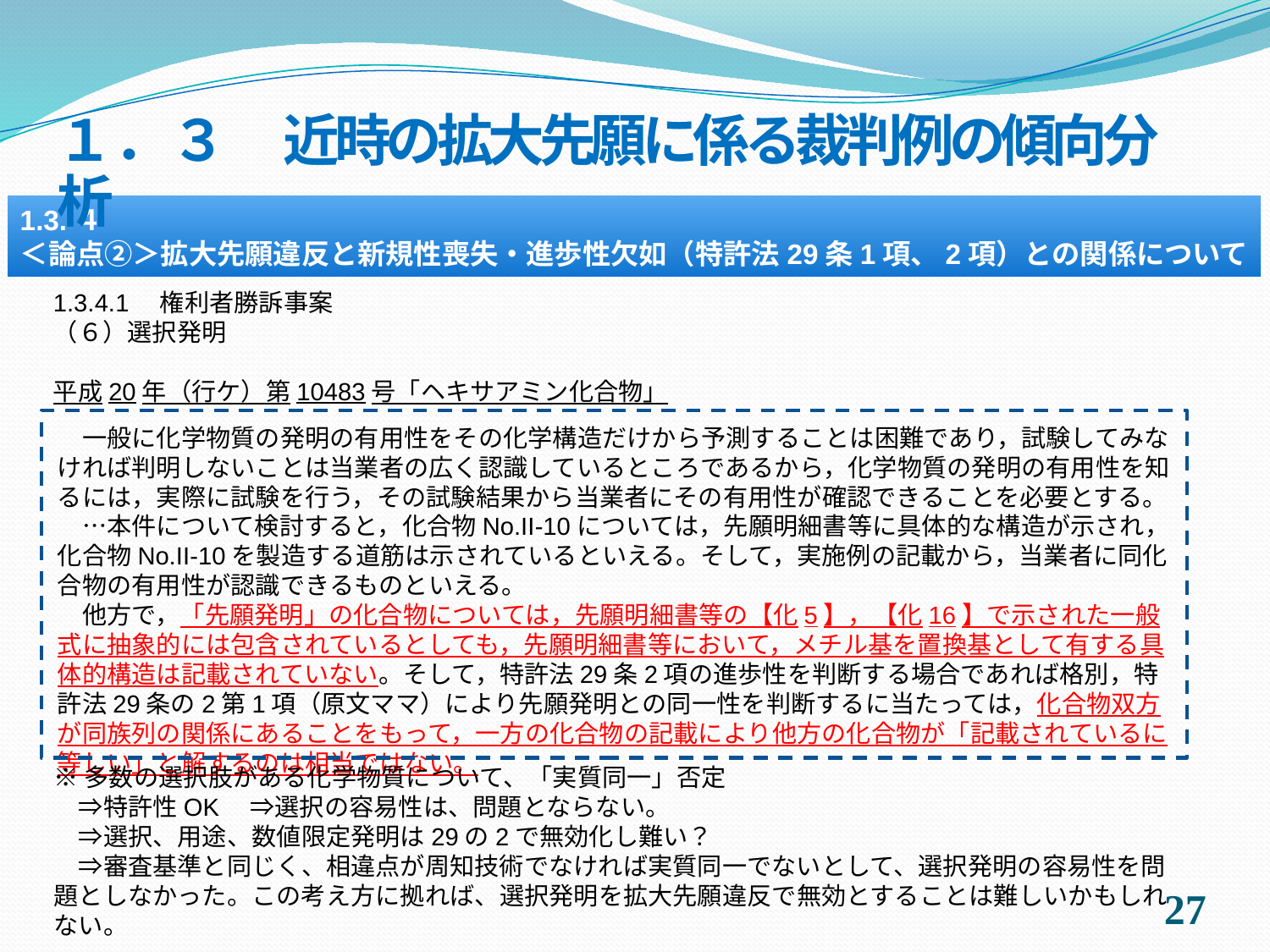

１．３　近時の拡大先願に係る裁判例の傾向分析
1.3.４
＜論点②＞拡大先願違反と新規性喪失・進歩性欠如（特許法29条1項、2項）との関係について
1.3.4.1　権利者勝訴事案
（６）選択発明

平成20年（行ケ）第10483号「ヘキサアミン化合物」

　一般に化学物質の発明の有用性をその化学構造だけから予測することは困難であり，試験してみなければ判明しないことは当業者の広く認識しているところであるから，化学物質の発明の有用性を知るには，実際に試験を行う，その試験結果から当業者にその有用性が確認できることを必要とする。
　…本件について検討すると，化合物No.II-10については，先願明細書等に具体的な構造が示され，化合物No.II-10を製造する道筋は示されているといえる。そして，実施例の記載から，当業者に同化合物の有用性が認識できるものといえる。
　他方で，「先願発明」の化合物については，先願明細書等の【化5】，【化16】で示された一般式に抽象的には包含されているとしても，先願明細書等において，メチル基を置換基として有する具体的構造は記載されていない。そして，特許法29条2項の進歩性を判断する場合であれば格別，特許法29条の2第1項（原文ママ）により先願発明との同一性を判断するに当たっては，化合物双方が同族列の関係にあることをもって，一方の化合物の記載により他方の化合物が「記載されているに等しい」と解するのは相当ではない。
※多数の選択肢がある化学物質について、「実質同一」否定
　⇒特許性OK　⇒選択の容易性は、問題とならない。
　⇒選択、用途、数値限定発明は29の2で無効化し難い？
　⇒審査基準と同じく、相違点が周知技術でなければ実質同一でないとして、選択発明の容易性を問題としなかった。この考え方に拠れば、選択発明を拡大先願違反で無効とすることは難しいかもしれない。
27